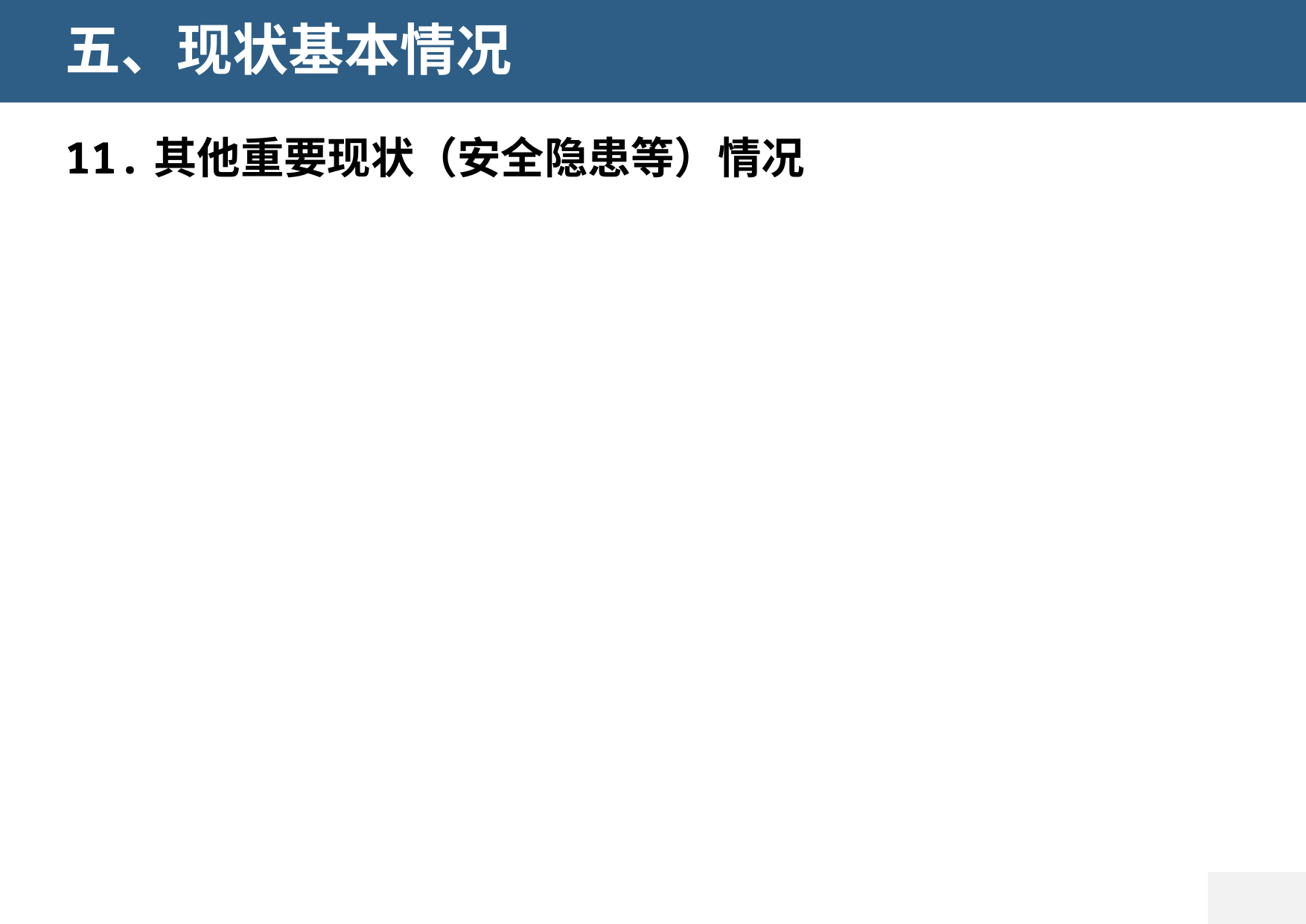

五、现状基本情况
11.其他重要现状（安全隐患等）情况
黄  埔  大  道
24